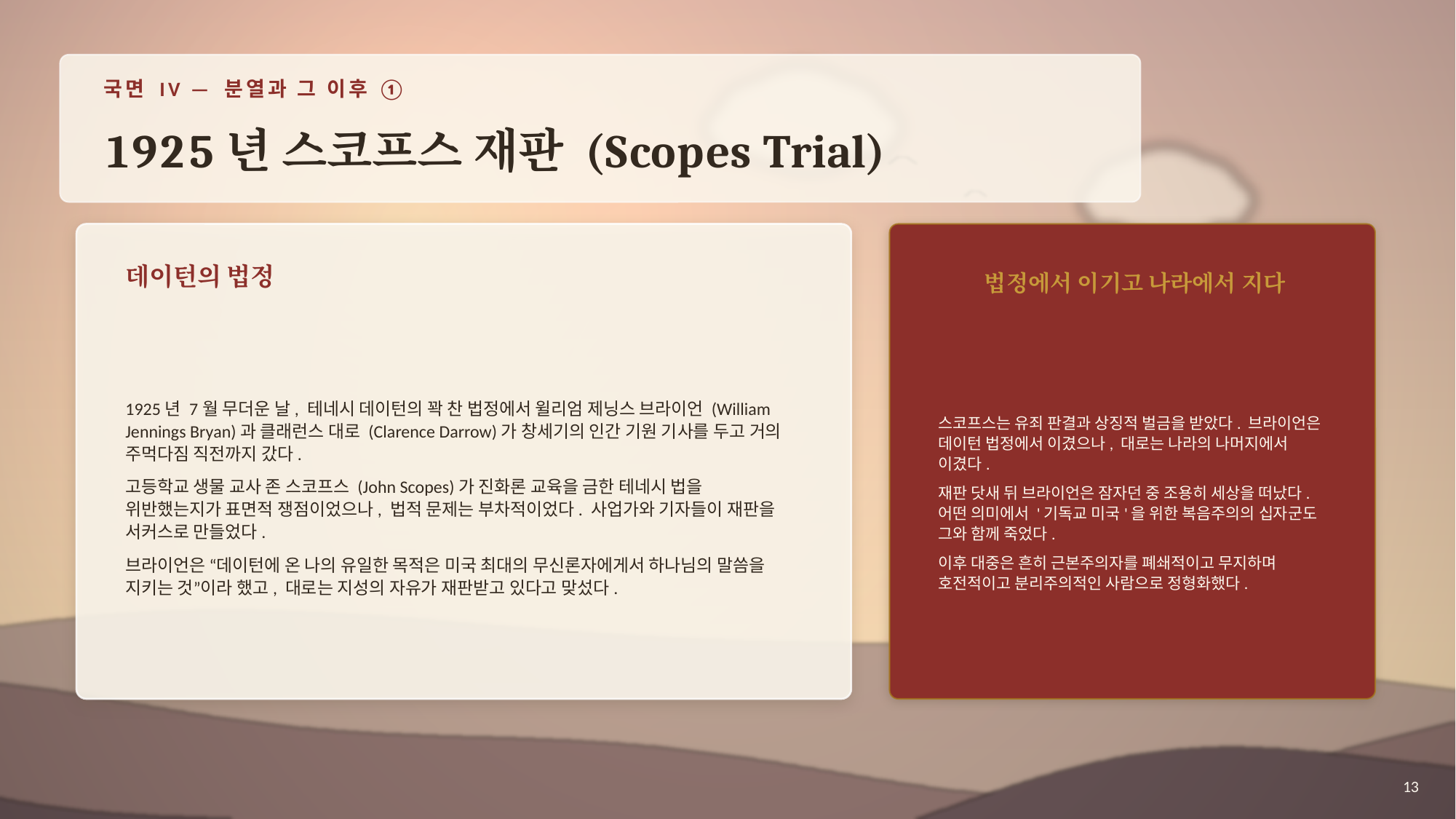

국면 IV — 분열과 그 이후 ①
1925년 스코프스 재판 (Scopes Trial)

데이턴의 법정
법정에서 이기고 나라에서 지다
1925년 7월 무더운 날, 테네시 데이턴의 꽉 찬 법정에서 윌리엄 제닝스 브라이언 (William Jennings Bryan)과 클래런스 대로 (Clarence Darrow)가 창세기의 인간 기원 기사를 두고 거의 주먹다짐 직전까지 갔다.
고등학교 생물 교사 존 스코프스 (John Scopes)가 진화론 교육을 금한 테네시 법을 위반했는지가 표면적 쟁점이었으나, 법적 문제는 부차적이었다. 사업가와 기자들이 재판을 서커스로 만들었다.
브라이언은 “데이턴에 온 나의 유일한 목적은 미국 최대의 무신론자에게서 하나님의 말씀을 지키는 것”이라 했고, 대로는 지성의 자유가 재판받고 있다고 맞섰다.
스코프스는 유죄 판결과 상징적 벌금을 받았다. 브라이언은 데이턴 법정에서 이겼으나, 대로는 나라의 나머지에서 이겼다.
재판 닷새 뒤 브라이언은 잠자던 중 조용히 세상을 떠났다. 어떤 의미에서 '기독교 미국'을 위한 복음주의의 십자군도 그와 함께 죽었다.
이후 대중은 흔히 근본주의자를 폐쇄적이고 무지하며 호전적이고 분리주의적인 사람으로 정형화했다.
13